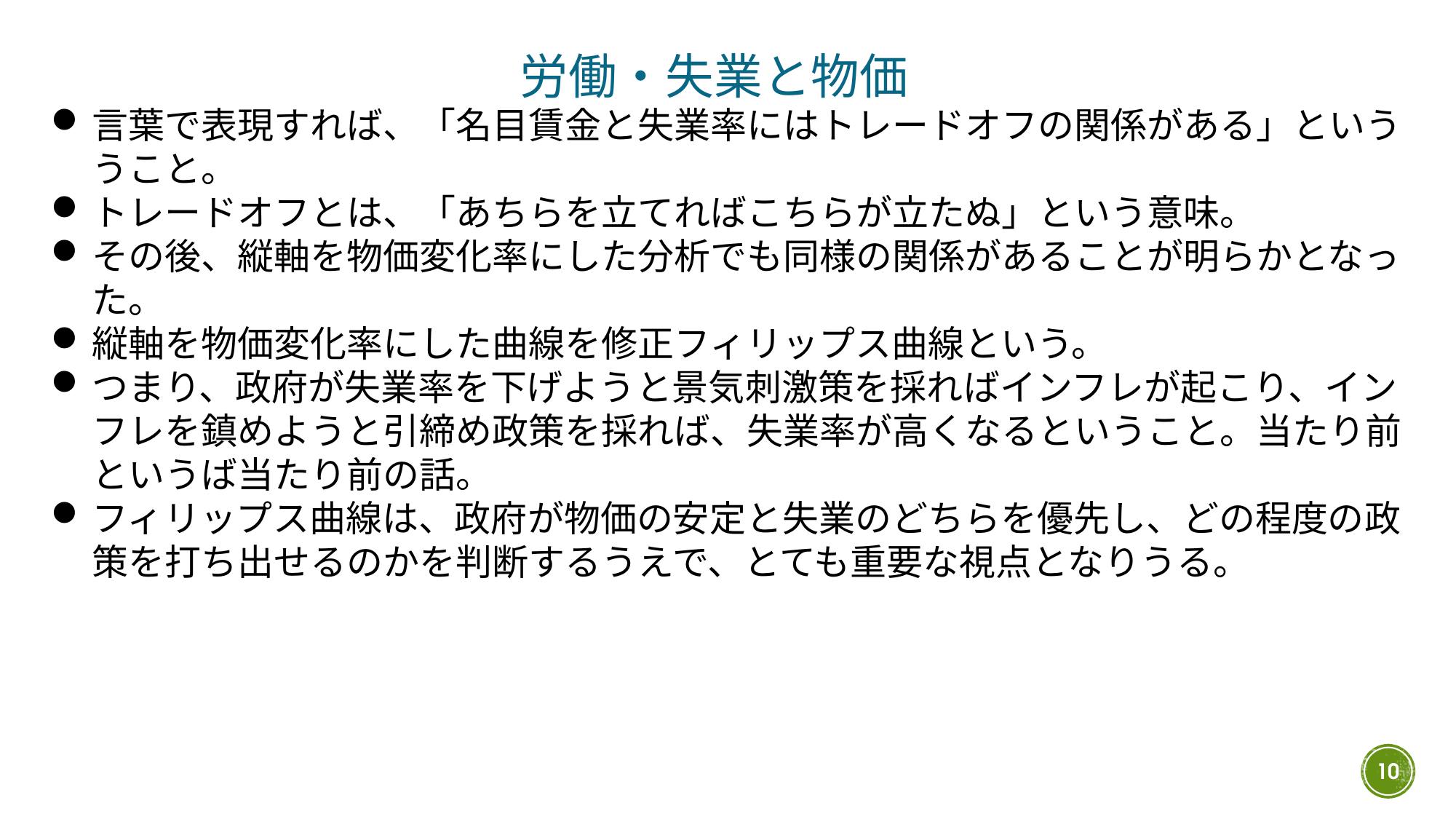

労働・失業と物価
言葉で表現すれば、「名目賃金と失業率にはトレードオフの関係がある」といううこと。
トレードオフとは、「あちらを立てればこちらが立たぬ」という意味。
その後、縦軸を物価変化率にした分析でも同様の関係があることが明らかとなった。
縦軸を物価変化率にした曲線を修正フィリップス曲線という。
つまり、政府が失業率を下げようと景気刺激策を採ればインフレが起こり、インフレを鎮めようと引締め政策を採れば、失業率が高くなるということ。当たり前というば当たり前の話。
フィリップス曲線は、政府が物価の安定と失業のどちらを優先し、どの程度の政策を打ち出せるのかを判断するうえで、とても重要な視点となりうる。
10